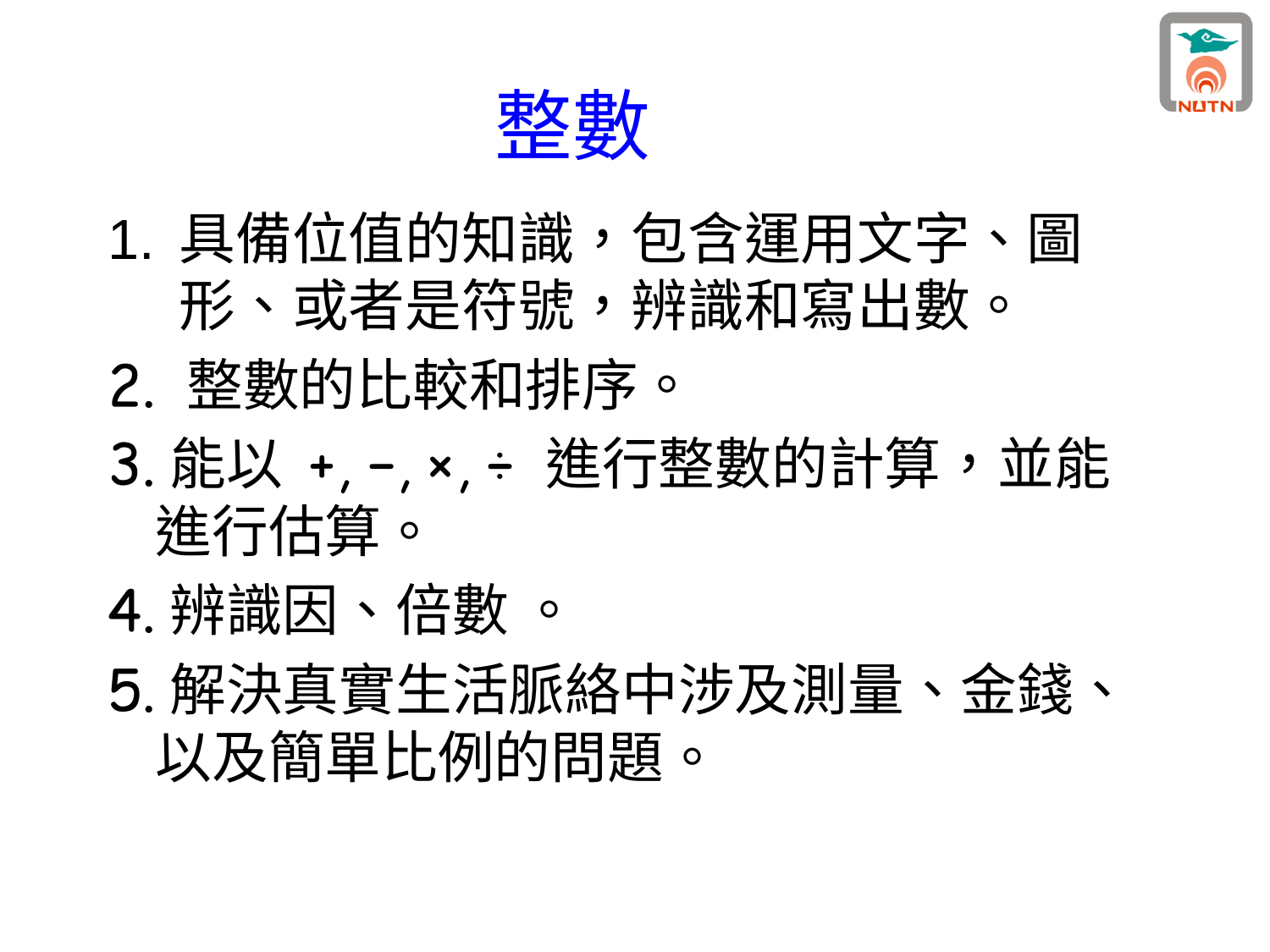

# 整數
具備位值的知識，包含運用文字、圖形、或者是符號，辨識和寫出數。
2. 整數的比較和排序。
3.能以 +, −, ×, ÷ 進行整數的計算，並能進行估算。
4.辨識因、倍數 。
5.解決真實生活脈絡中涉及測量、金錢、以及簡單比例的問題。